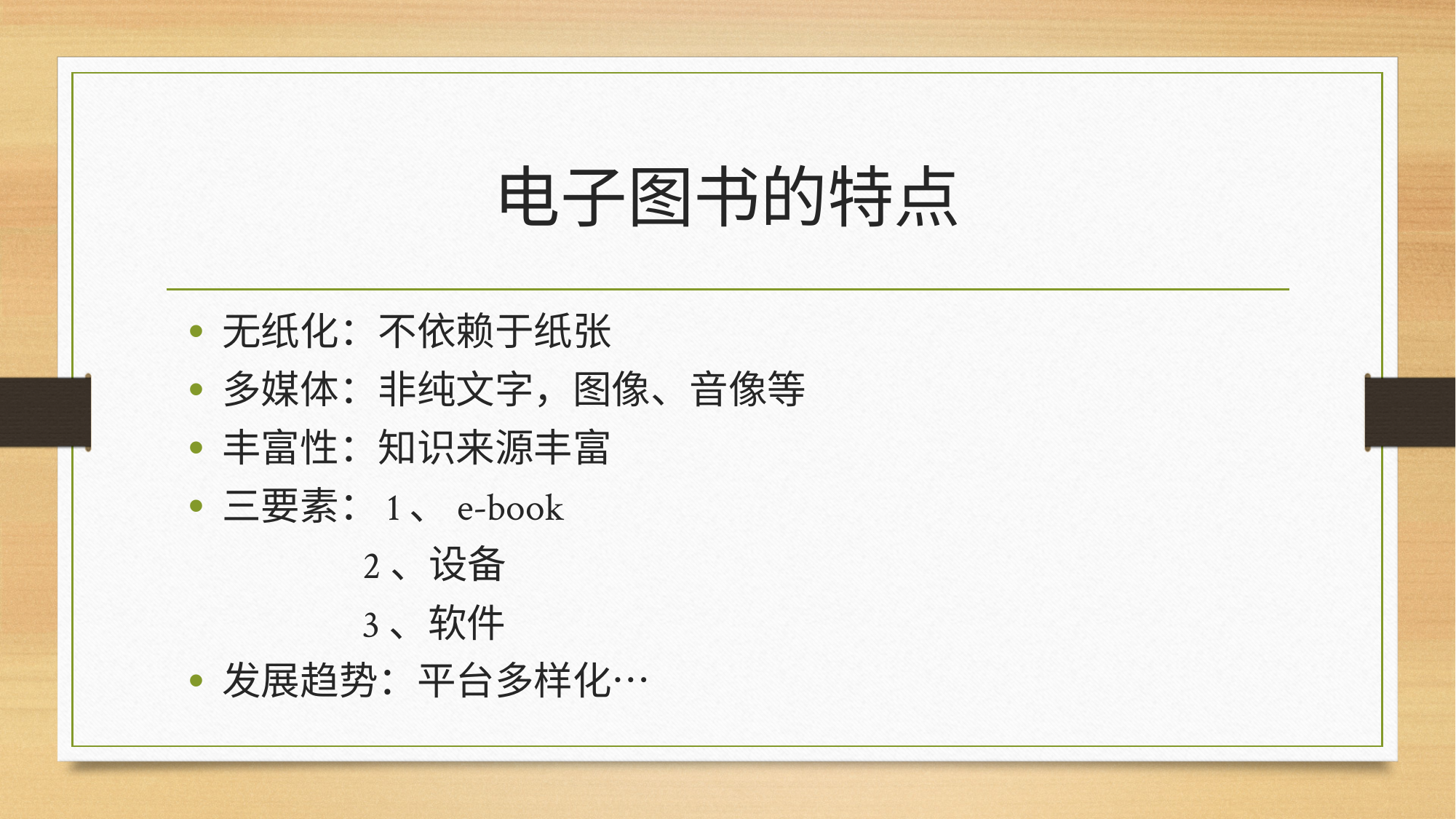

# 电子图书的特点
无纸化：不依赖于纸张
多媒体：非纯文字，图像、音像等
丰富性：知识来源丰富
三要素：1、e-book
                    2、设备
                    3、软件
发展趋势：平台多样化…